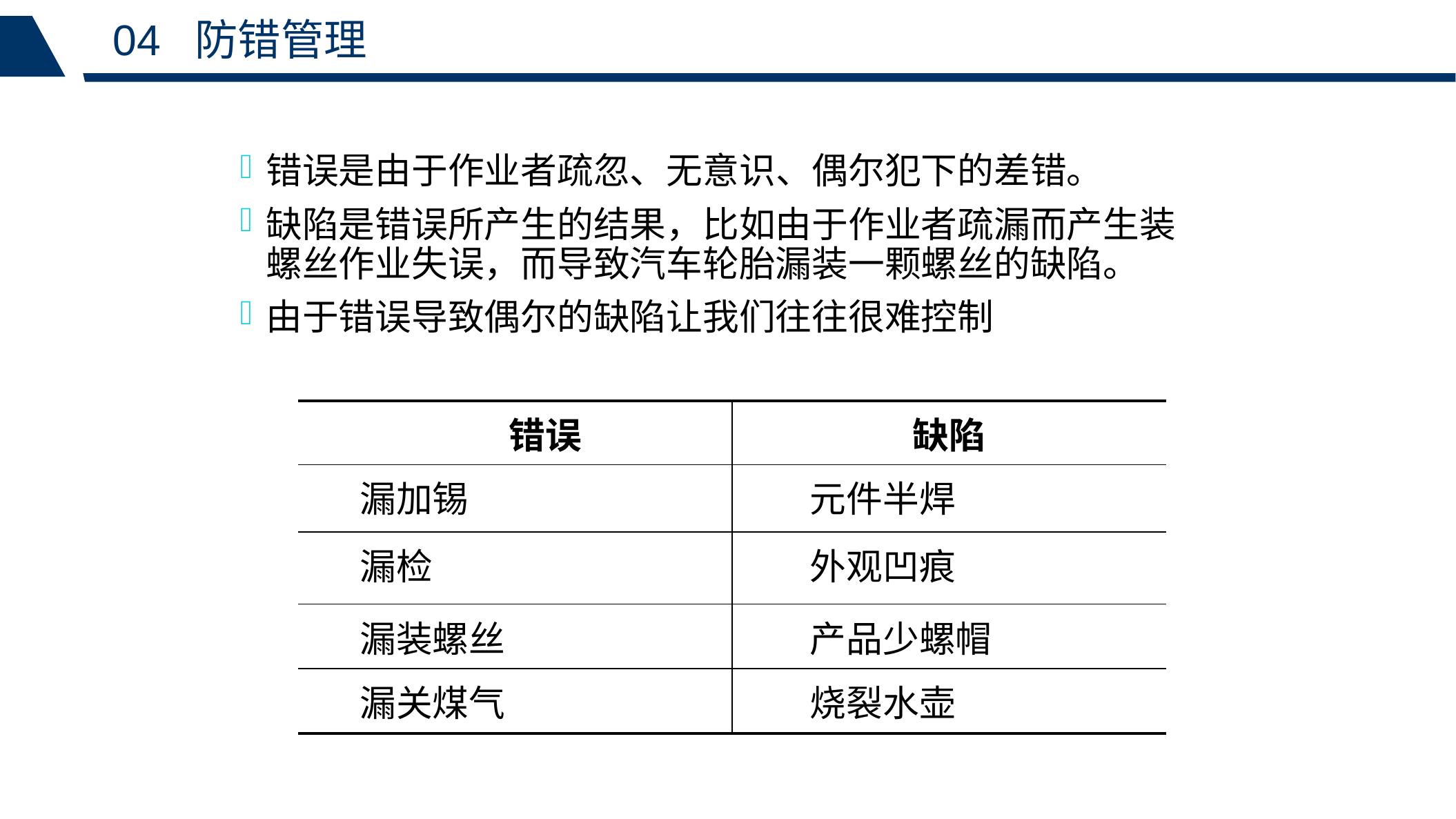

04  防错管理

错误是由于作业者疏忽、无意识、偶尔犯下的差错。
缺陷是错误所产生的结果，比如由于作业者疏漏而产生装螺丝作业失误，而导致汽车轮胎漏装一颗螺丝的缺陷。
由于错误导致偶尔的缺陷让我们往往很难控制
| 错误 | 缺陷 |
| --- | --- |
| 漏加锡 | 元件半焊 |
| 漏检 | 外观凹痕 |
| 漏装螺丝 | 产品少螺帽 |
| 漏关煤气 | 烧裂水壶 |